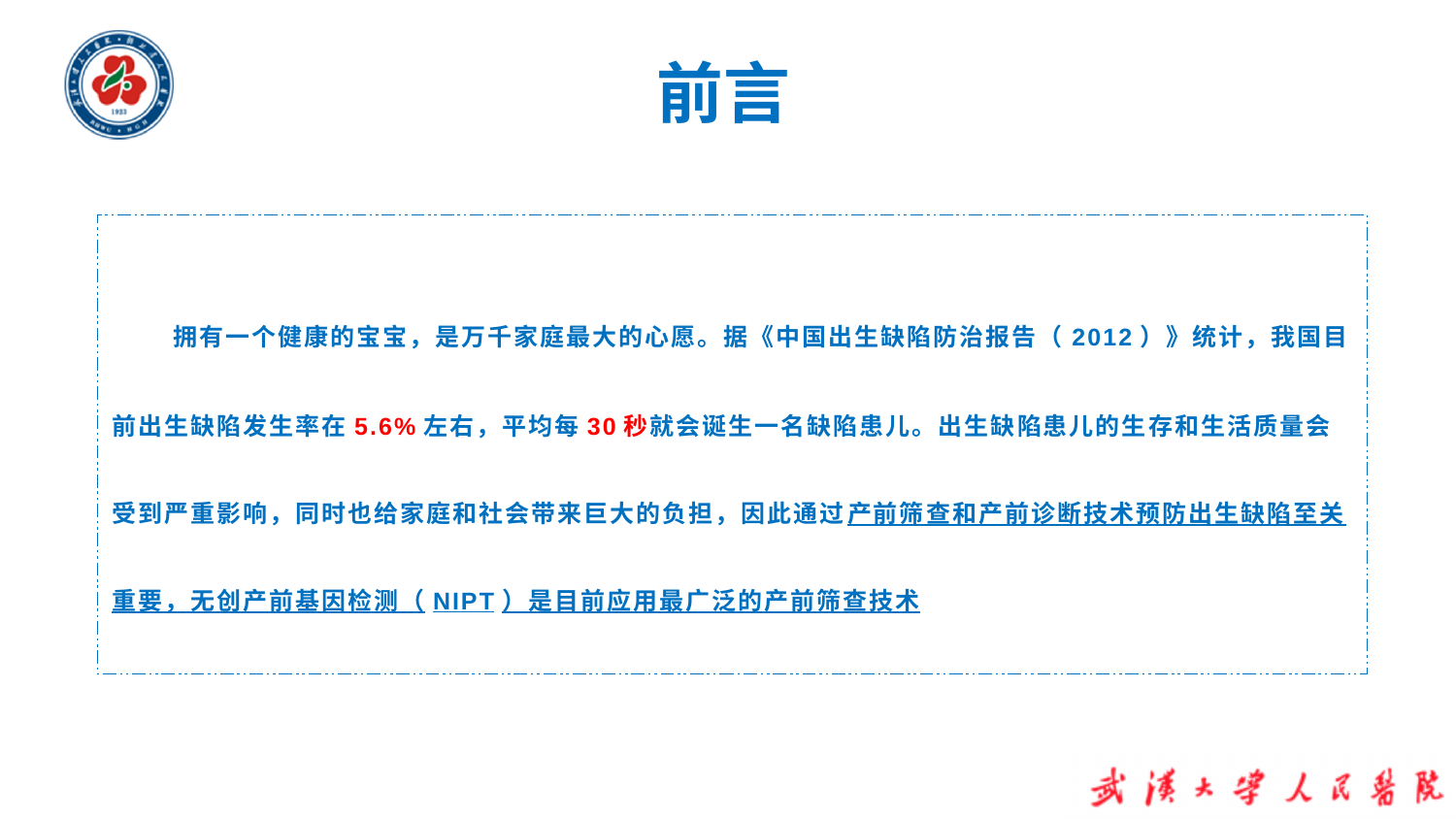

# 前言
       拥有一个健康的宝宝，是万千家庭最大的心愿。据《中国出生缺陷防治报告（2012）》统计，我国目前出生缺陷发生率在5.6%左右，平均每30秒就会诞生一名缺陷患儿。出生缺陷患儿的生存和生活质量会受到严重影响，同时也给家庭和社会带来巨大的负担，因此通过产前筛查和产前诊断技术预防出生缺陷至关重要，无创产前基因检测（NIPT）是目前应用最广泛的产前筛查技术